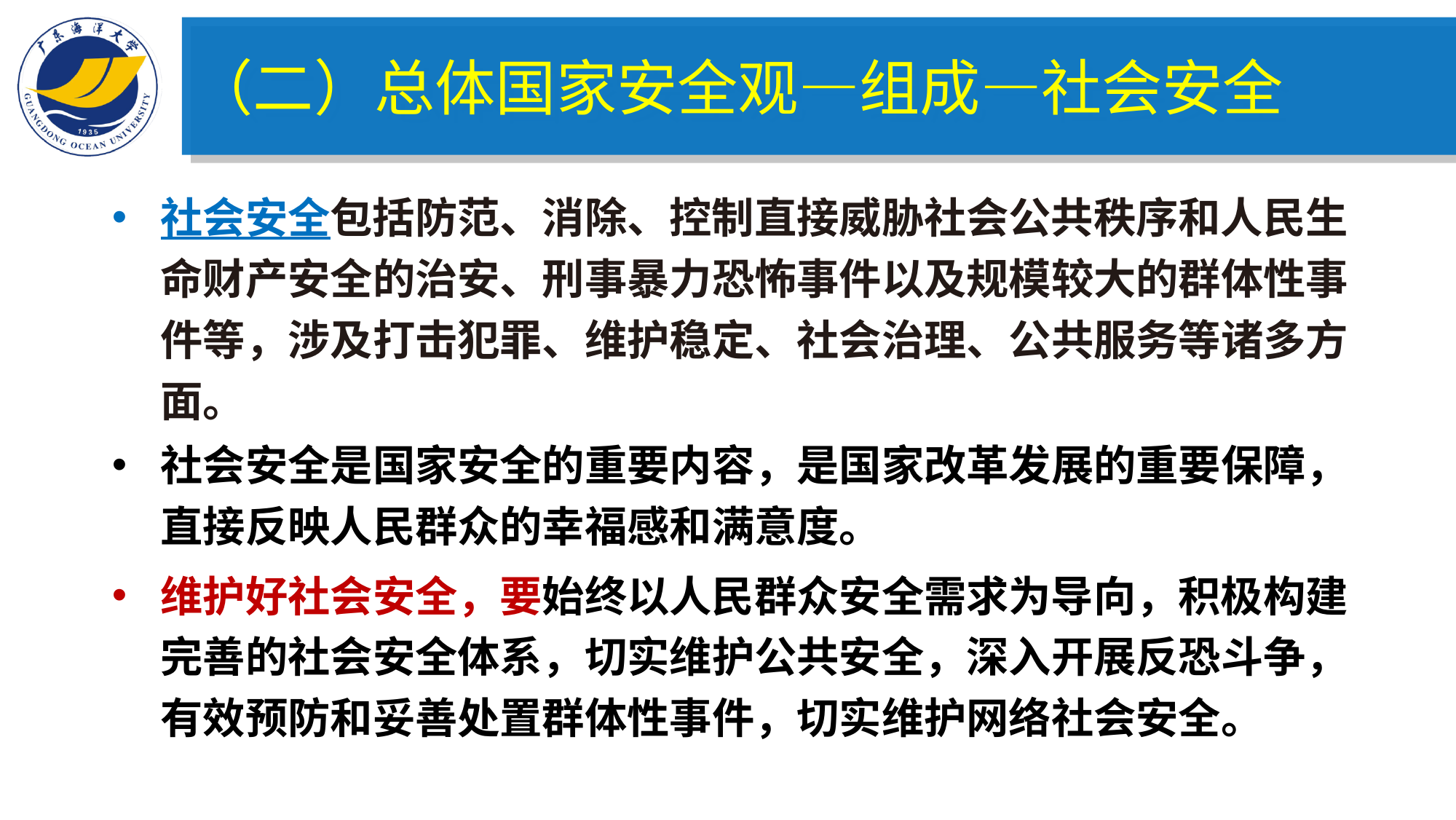

（二）总体国家安全观—组成—社会安全
社会安全包括防范、消除、控制直接威胁社会公共秩序和人民生命财产安全的治安、刑事暴力恐怖事件以及规模较大的群体性事件等，涉及打击犯罪、维护稳定、社会治理、公共服务等诸多方面。
社会安全是国家安全的重要内容，是国家改革发展的重要保障，直接反映人民群众的幸福感和满意度。
维护好社会安全，要始终以人民群众安全需求为导向，积极构建完善的社会安全体系，切实维护公共安全，深入开展反恐斗争，有效预防和妥善处置群体性事件，切实维护网络社会安全。